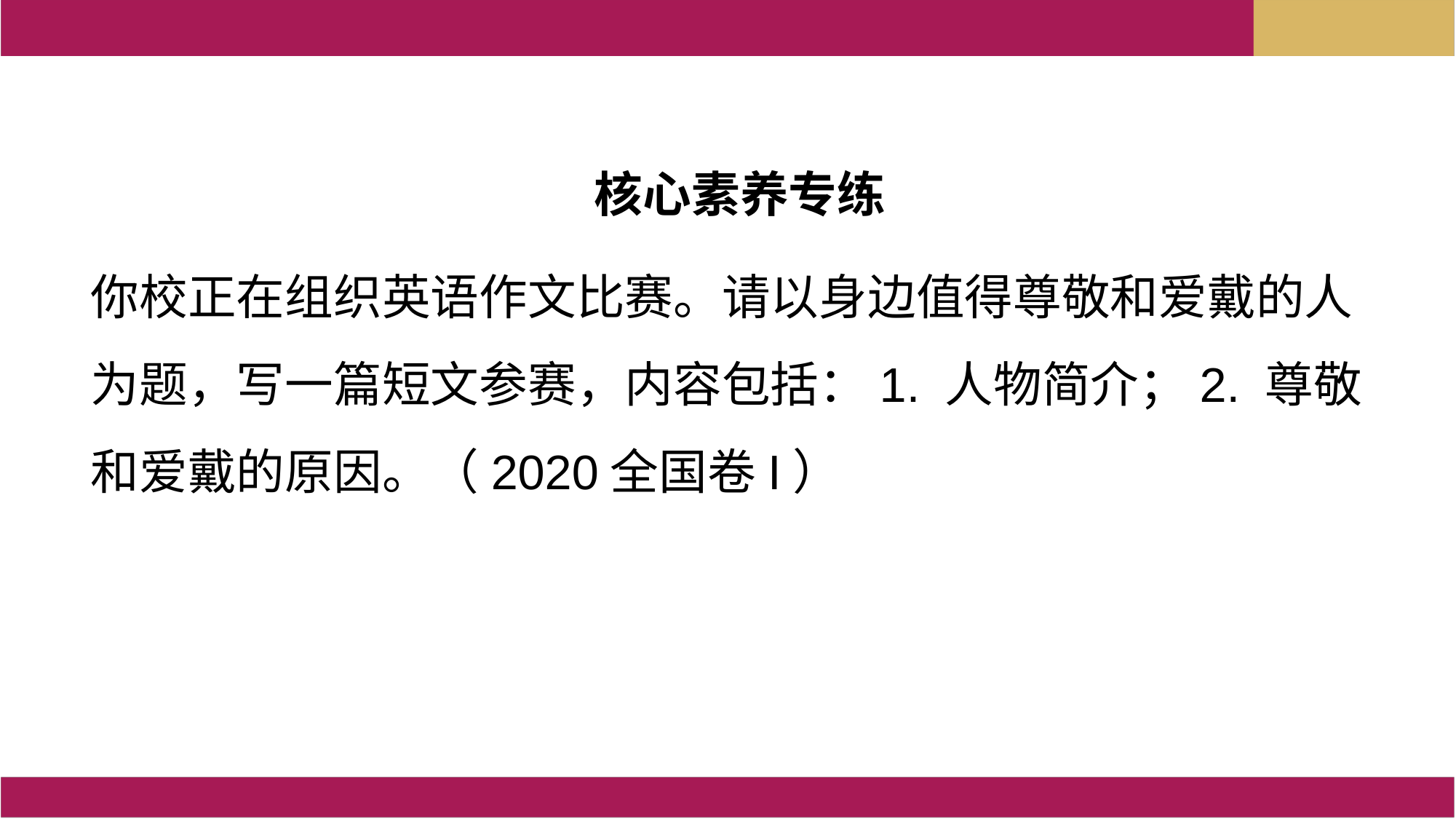

核心素养专练
你校正在组织英语作文比赛。请以身边值得尊敬和爱戴的人为题，写一篇短文参赛，内容包括：1. 人物简介；2. 尊敬和爱戴的原因。（2020全国卷I）